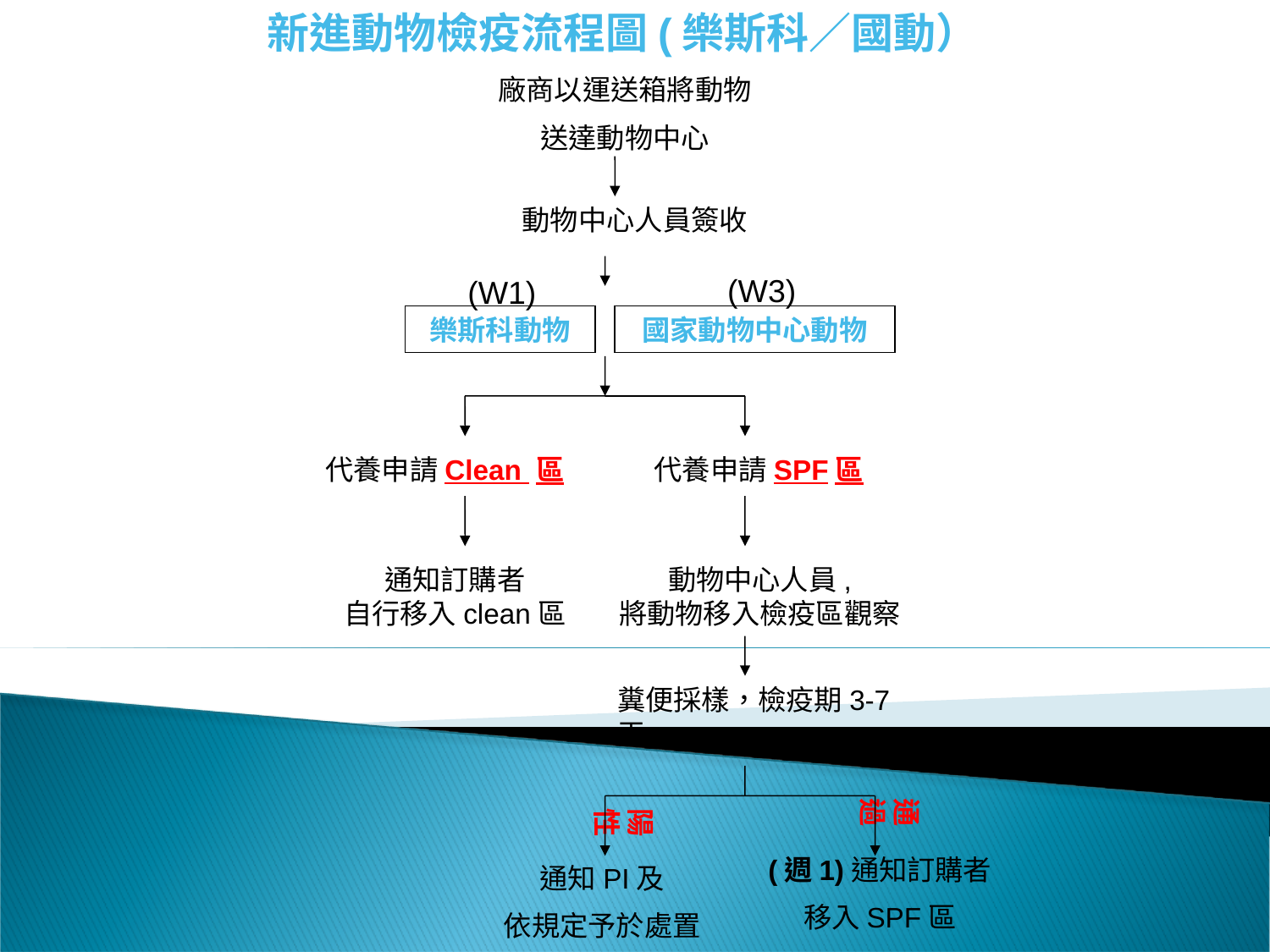

新進動物檢疫流程圖(樂斯科／國動）
廠商以運送箱將動物
送達動物中心

動物中心人員簽收

(W3)
(W1)
樂斯科動物
國家動物中心動物

代養申請Clean 區

代養申請SPF區

通知訂購者
自行移入clean區
動物中心人員,
將動物移入檢疫區觀察

糞便採樣，檢疫期3-7天

通過
陽性
(週1)通知訂購者
移入SPF區
通知PI及
依規定予於處置